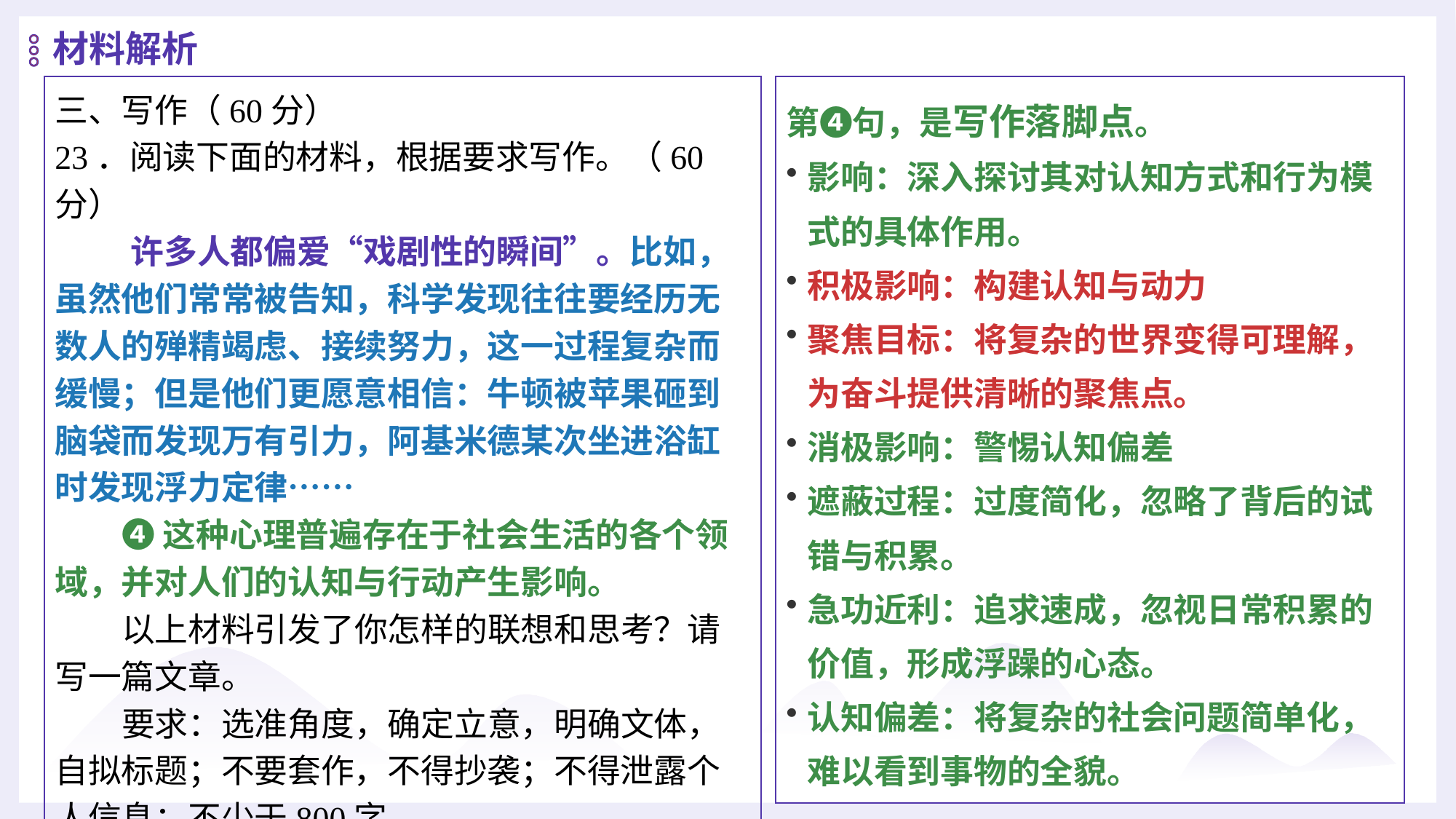

材料解析
三、写作（60分）
23．阅读下面的材料，根据要求写作。（60分）
许多人都偏爱“戏剧性的瞬间”。比如，虽然他们常常被告知，科学发现往往要经历无数人的殚精竭虑、接续努力，这一过程复杂而缓慢；但是他们更愿意相信：牛顿被苹果砸到脑袋而发现万有引力，阿基米德某次坐进浴缸时发现浮力定律……
❹这种心理普遍存在于社会生活的各个领域，并对人们的认知与行动产生影响。
以上材料引发了你怎样的联想和思考？请写一篇文章。
要求：选准角度，确定立意，明确文体，自拟标题；不要套作，不得抄袭；不得泄露个人信息；不少于800字。

第❹句，是写作落脚点。
影响：深入探讨其对认知方式和行为模式的具体作用。
积极影响：构建认知与动力
聚焦目标：将复杂的世界变得可理解，为奋斗提供清晰的聚焦点。
消极影响：警惕认知偏差
遮蔽过程：过度简化，忽略了背后的试错与积累。
急功近利：追求速成，忽视日常积累的价值，形成浮躁的心态。
认知偏差：将复杂的社会问题简单化，难以看到事物的全貌。